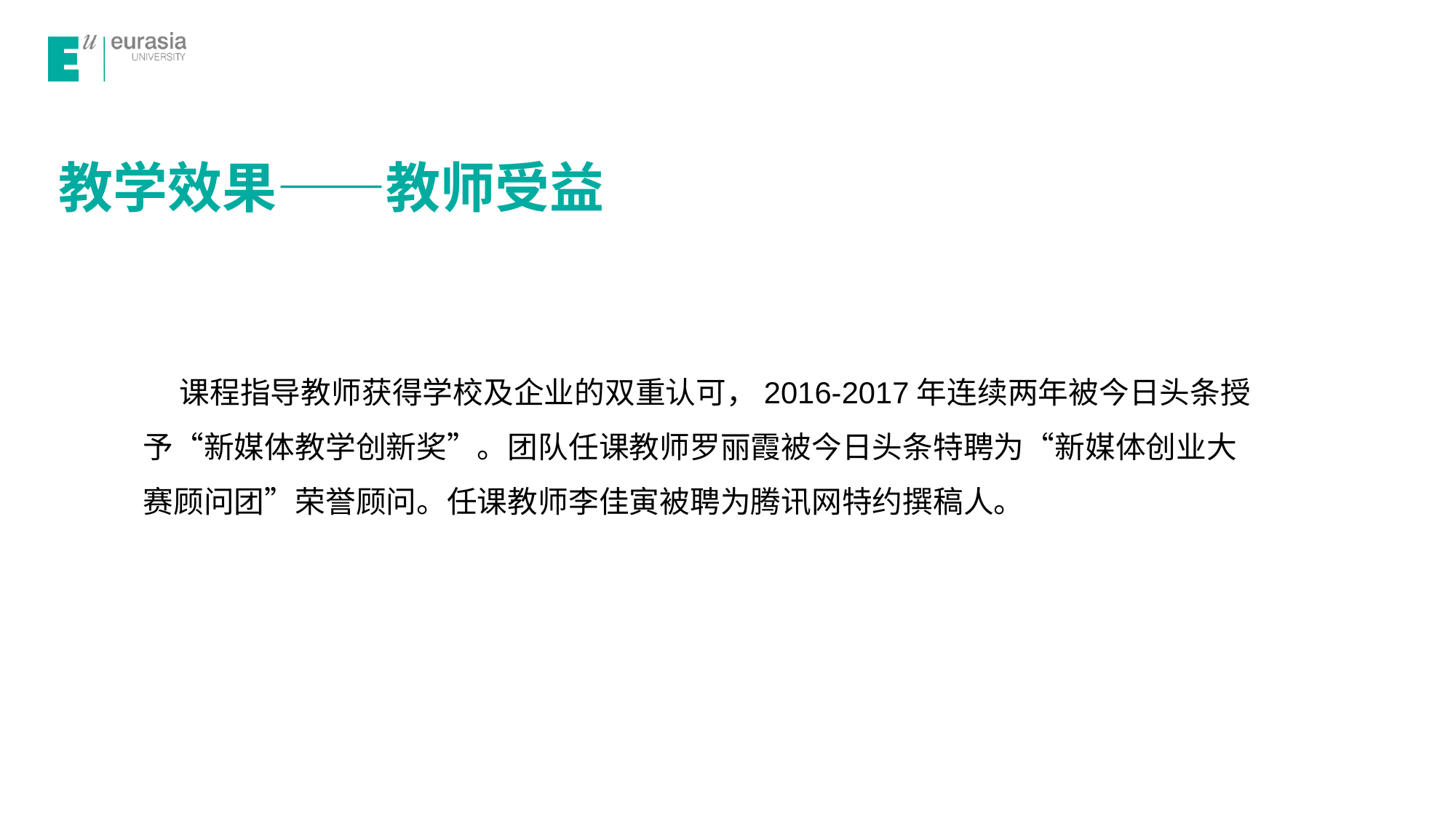

教学效果——教师受益
课程指导教师获得学校及企业的双重认可，2016-2017年连续两年被今日头条授予“新媒体教学创新奖”。团队任课教师罗丽霞被今日头条特聘为“新媒体创业大赛顾问团”荣誉顾问。任课教师李佳寅被聘为腾讯网特约撰稿人。